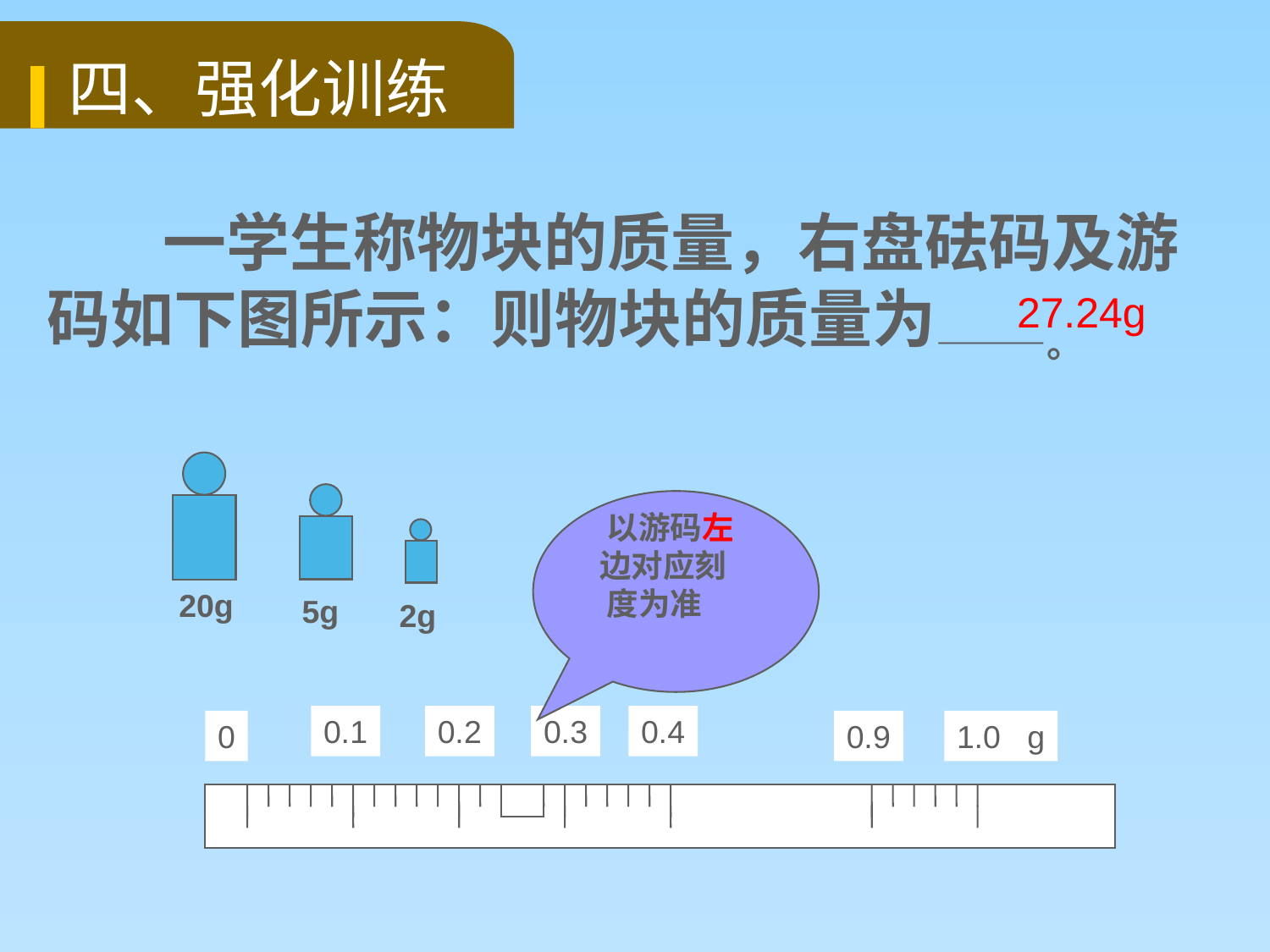

四、强化训练

       一学生称物块的质量，右盘砝码及游码如下图所示：则物块的质量为———。
27.24g

20g

5g

      以游码左
     边对应刻
      度为准

2g
0.1
0.2
0.3
0.4
0
0.9
1.0   g